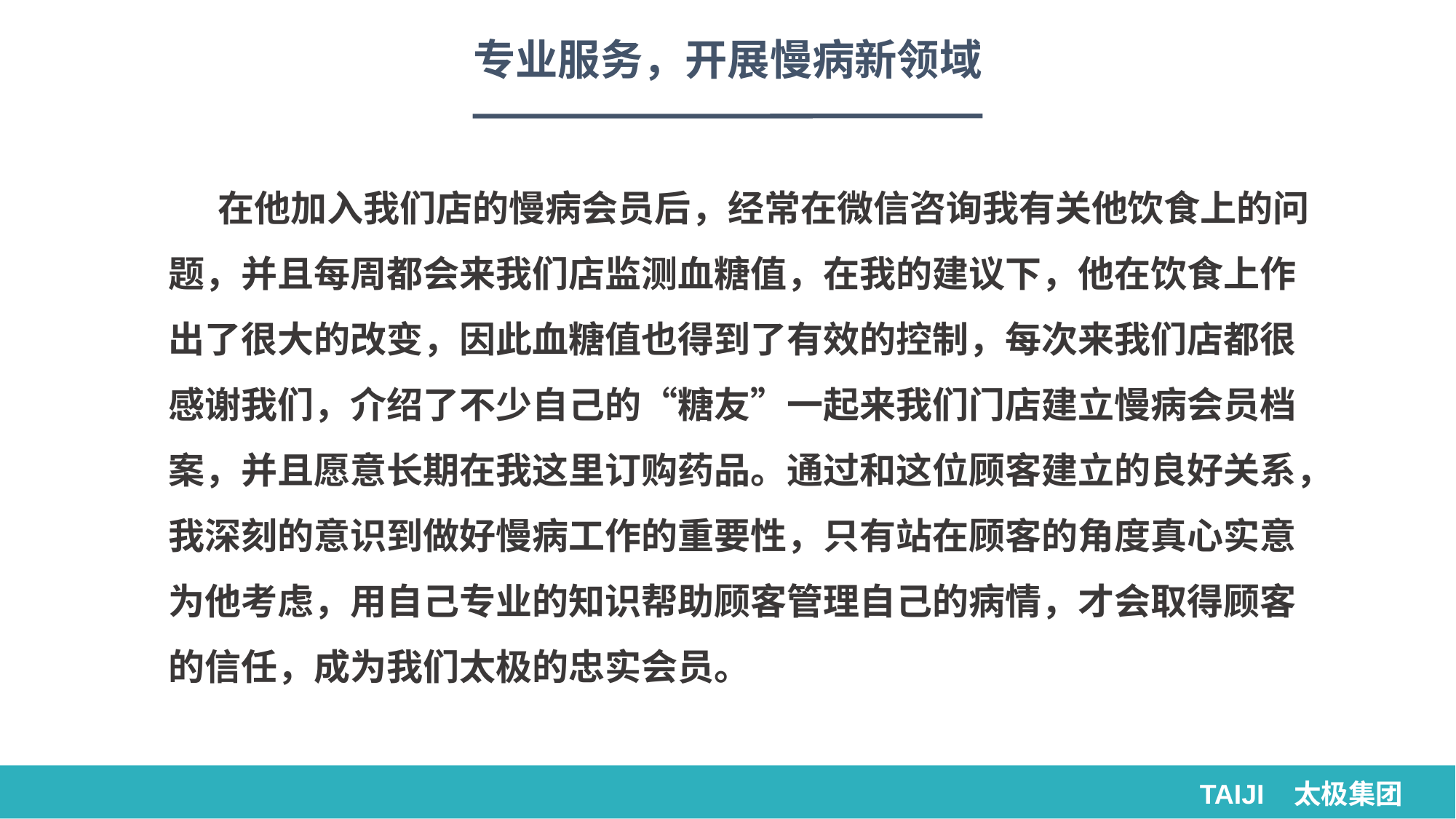

专业服务，开展慢病新领域
     在他加入我们店的慢病会员后，经常在微信咨询我有关他饮食上的问题，并且每周都会来我们店监测血糖值，在我的建议下，他在饮食上作出了很大的改变，因此血糖值也得到了有效的控制，每次来我们店都很感谢我们，介绍了不少自己的“糖友”一起来我们门店建立慢病会员档案，并且愿意长期在我这里订购药品。通过和这位顾客建立的良好关系，我深刻的意识到做好慢病工作的重要性，只有站在顾客的角度真心实意为他考虑，用自己专业的知识帮助顾客管理自己的病情，才会取得顾客的信任，成为我们太极的忠实会员。

TAIJI   太极集团